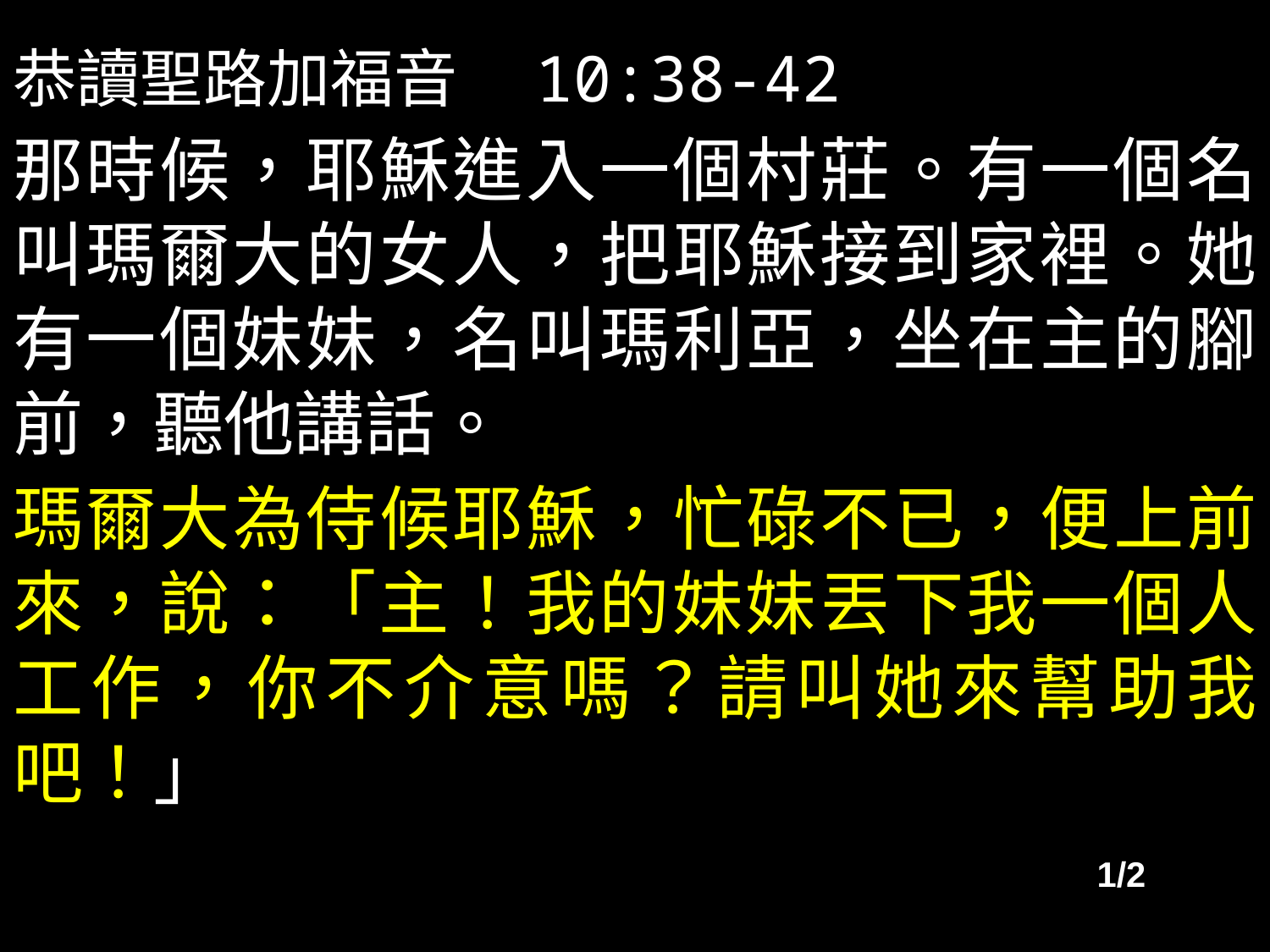

恭讀聖路加福音　10:38-42
那時候，耶穌進入一個村莊。有一個名叫瑪爾大的女人，把耶穌接到家裡。她有一個妹妹，名叫瑪利亞，坐在主的腳前，聽他講話。
瑪爾大為侍候耶穌，忙碌不已，便上前來，說：「主！我的妹妹丟下我一個人工作，你不介意嗎？請叫她來幫助我吧！」
   1/2